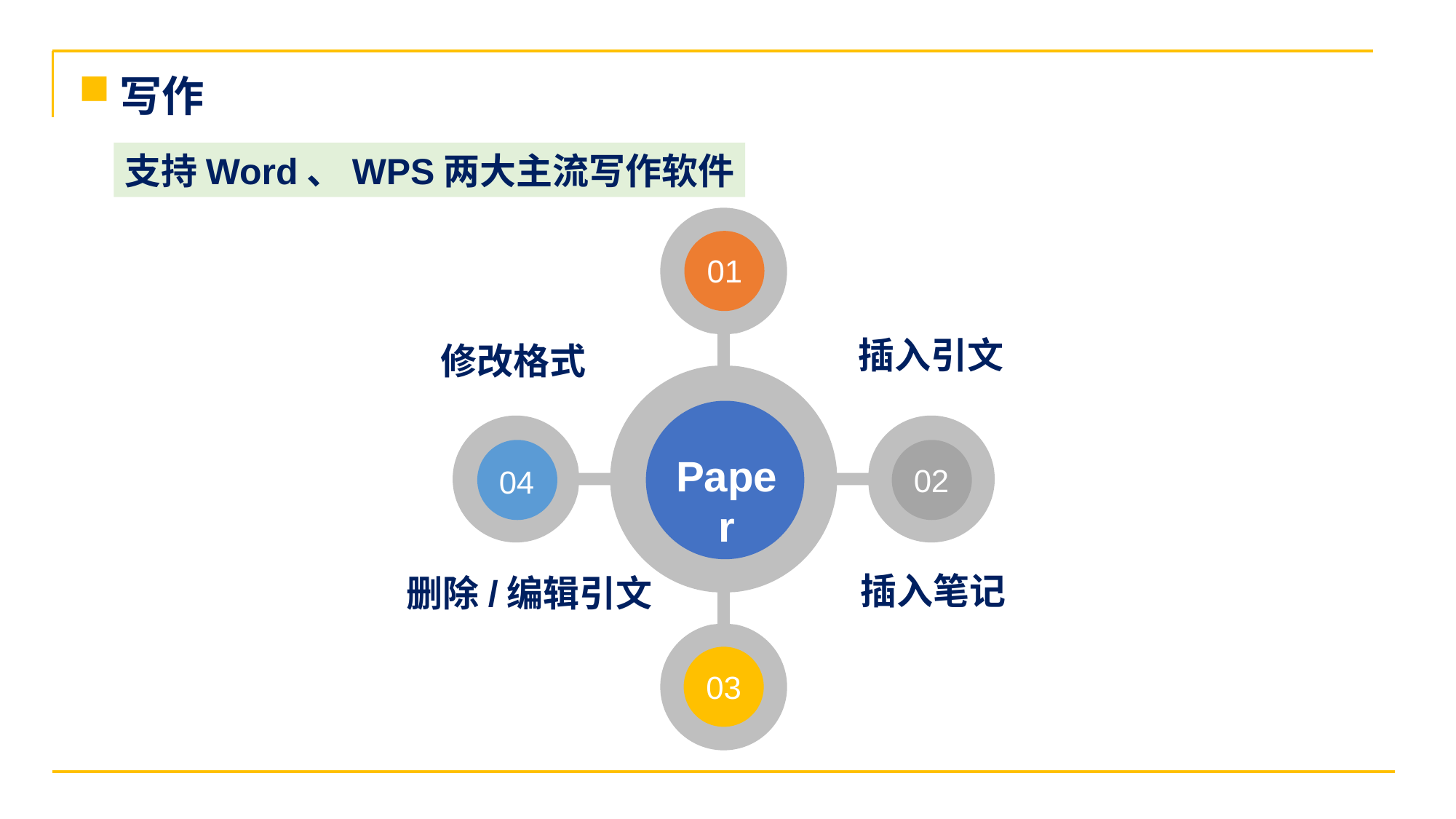

写作
支持Word、WPS两大主流写作软件

01
插入引文
修改格式

Paper
02
04
插入笔记
删除/编辑引文

03